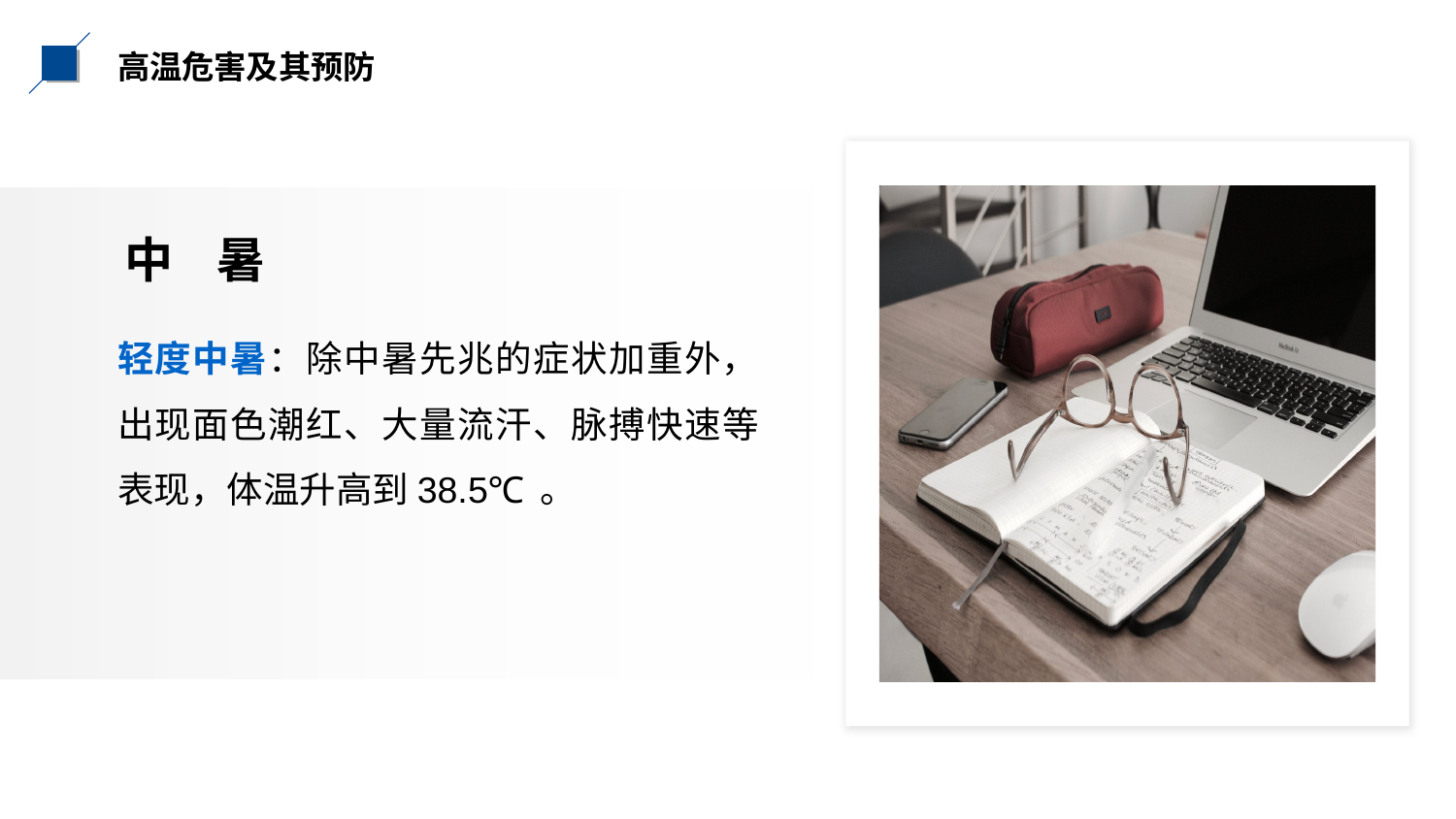

高温危害及其预防

中    暑
轻度中暑：除中暑先兆的症状加重外，出现面色潮红、大量流汗、脉搏快速等表现，体温升高到38.5℃。